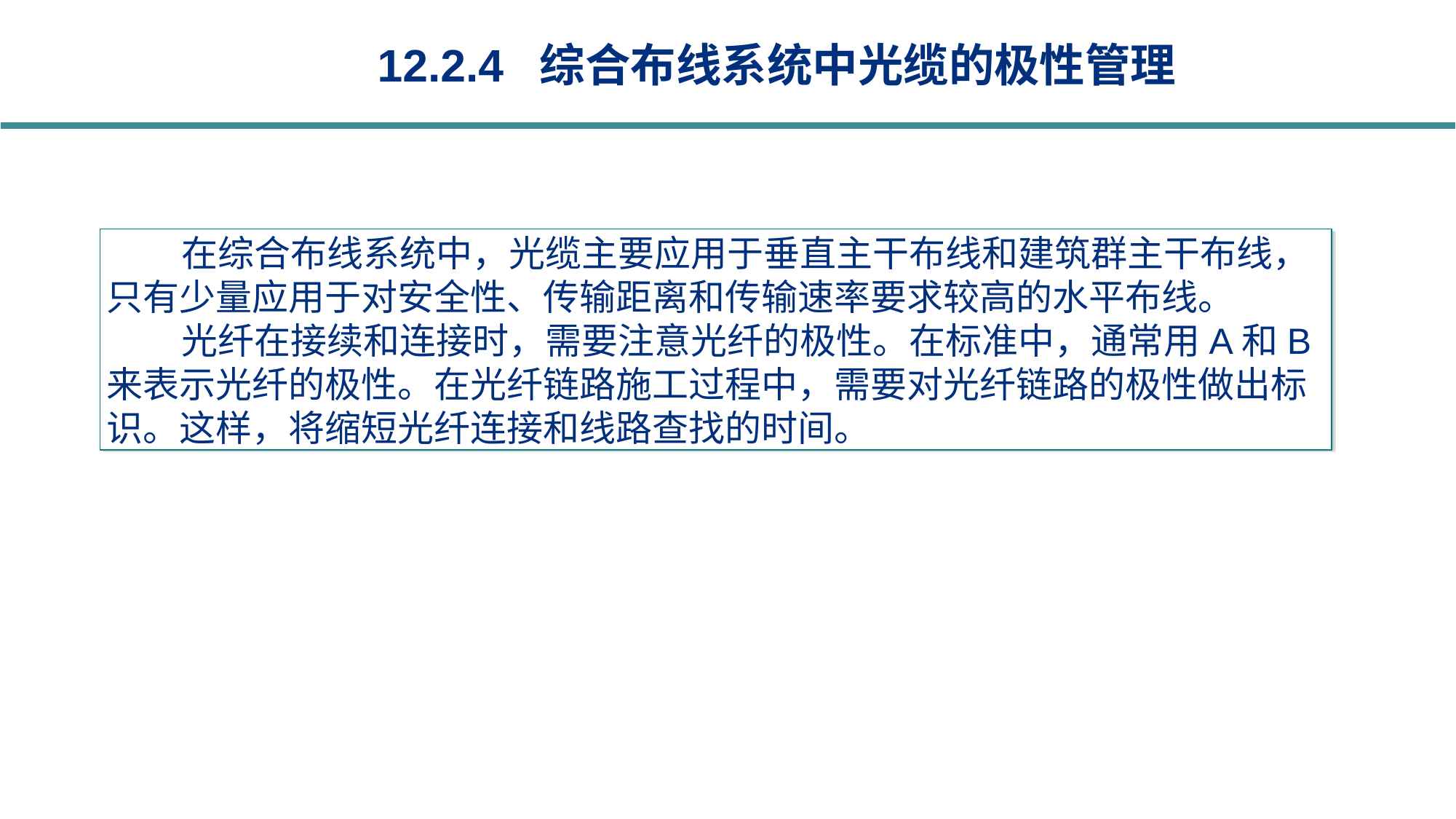

12.2.4  综合布线系统中光缆的极性管理
在综合布线系统中，光缆主要应用于垂直主干布线和建筑群主干布线，只有少量应用于对安全性、传输距离和传输速率要求较高的水平布线。
光纤在接续和连接时，需要注意光纤的极性。在标准中，通常用A和B来表示光纤的极性。在光纤链路施工过程中，需要对光纤链路的极性做出标识。这样，将缩短光纤连接和线路查找的时间。